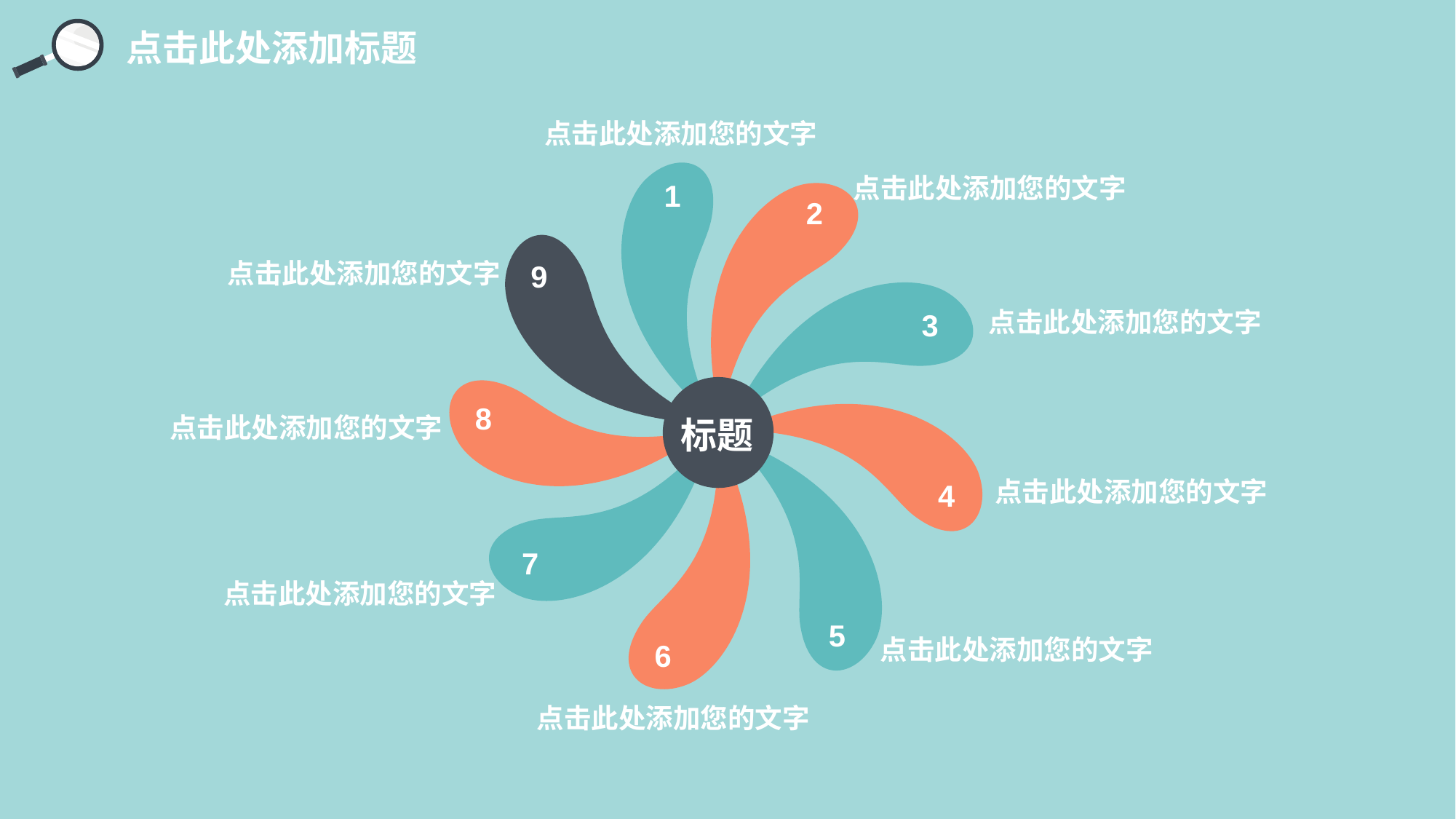

点击此处添加标题

点击此处添加您的文字

点击此处添加您的文字
1
2
点击此处添加您的文字
9
点击此处添加您的文字
3
8
点击此处添加您的文字
标题
点击此处添加您的文字
4
7
点击此处添加您的文字
5
点击此处添加您的文字
6
点击此处添加您的文字